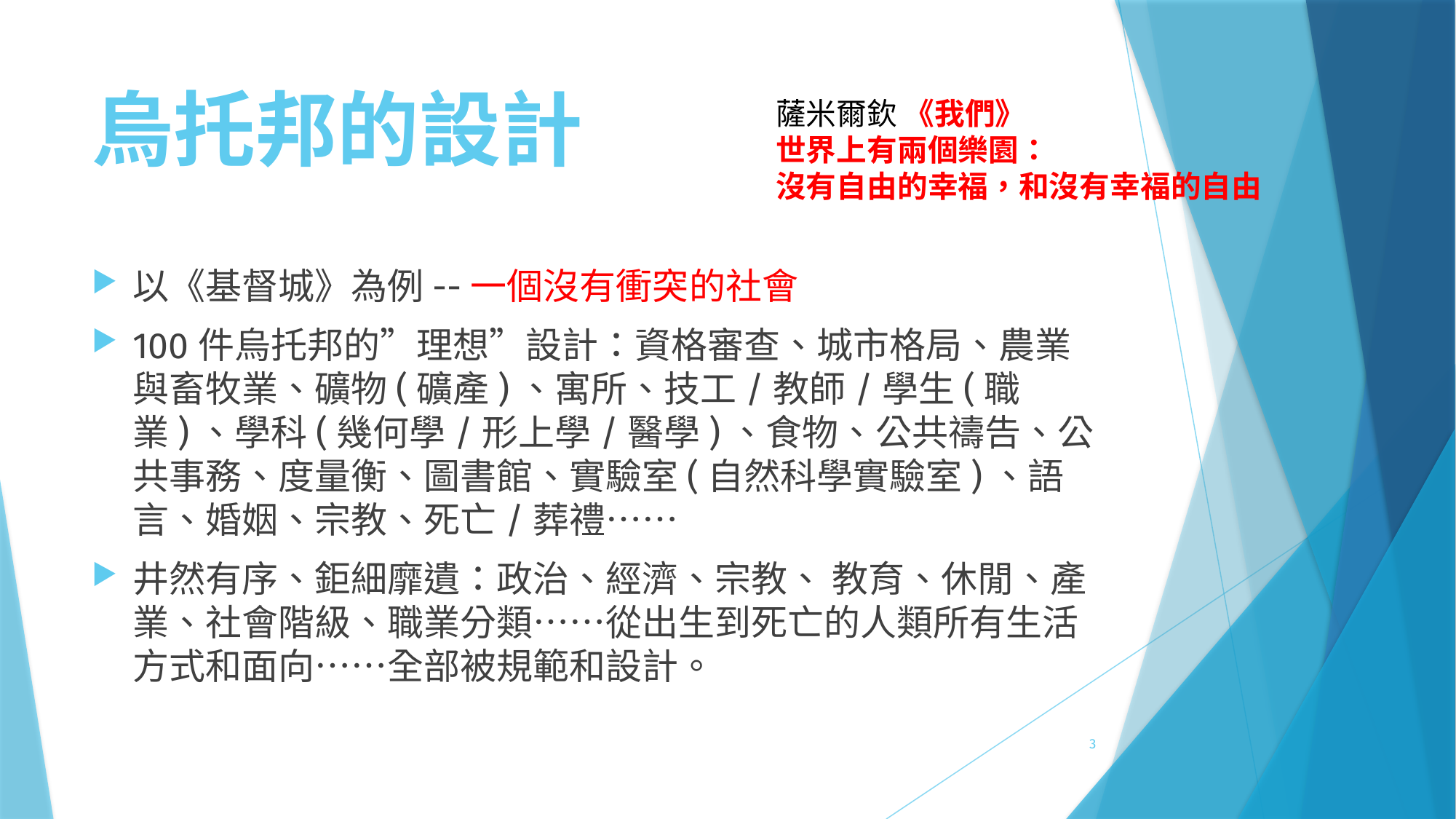

# 烏托邦的設計
薩米爾欽 《我們》
世界上有兩個樂園：
沒有自由的幸福，和沒有幸福的自由
以《基督城》為例--一個沒有衝突的社會
100件烏托邦的”理想”設計：資格審查、城市格局、農業與畜牧業、礦物(礦產)、寓所、技工/教師/學生(職業)、學科(幾何學/形上學/醫學)、食物、公共禱告、公共事務、度量衡、圖書館、實驗室(自然科學實驗室)、語言、婚姻、宗教、死亡/葬禮……
井然有序、鉅細靡遺：政治、經濟、宗教、 教育、休閒、產業、社會階級、職業分類……從出生到死亡的人類所有生活方式和面向……全部被規範和設計。
3